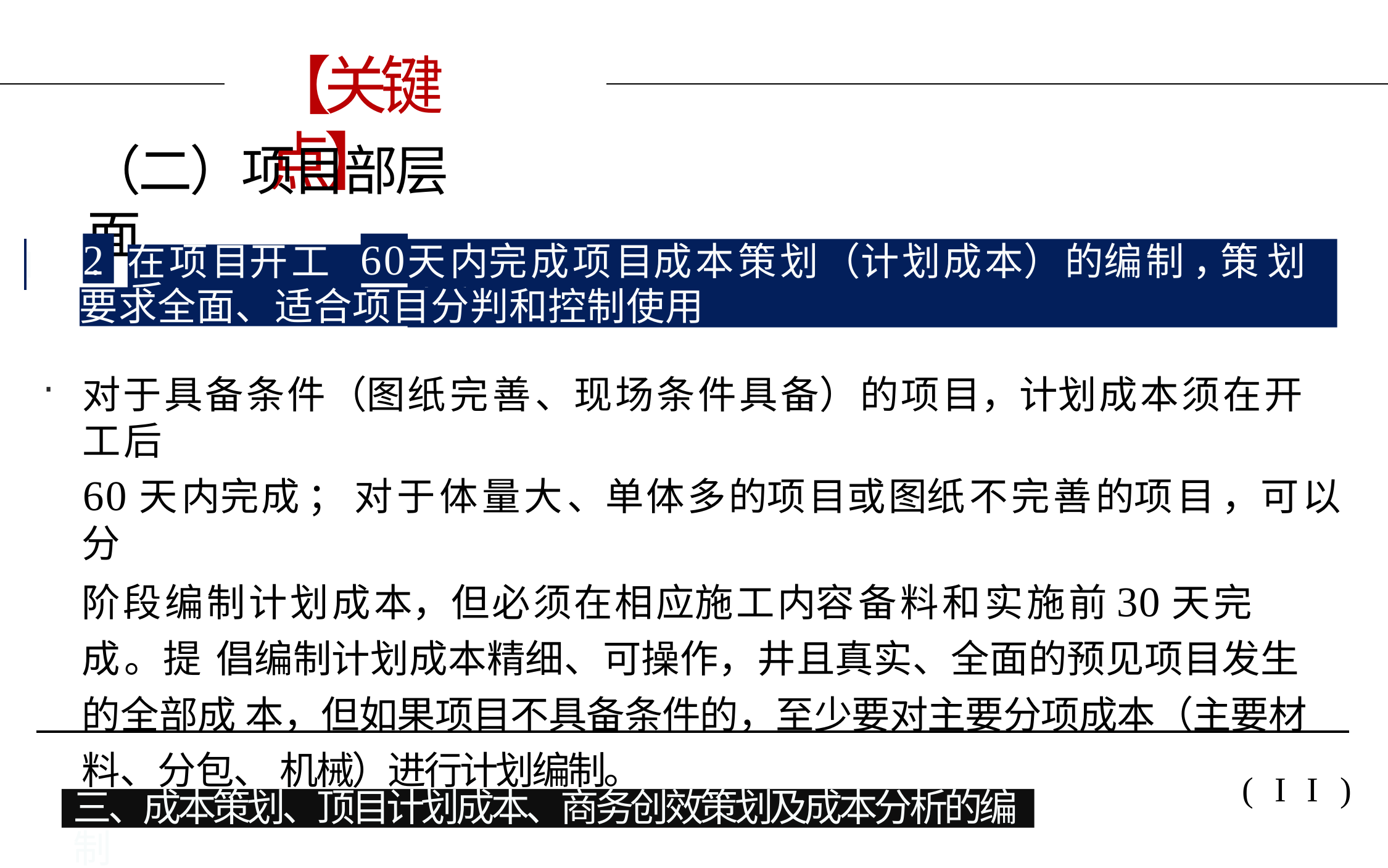

# 【关键点】

（二）项目部层面
2.
60

天内完成项目成本策划（计划成本）的编制，策 划内容I
I
在项目开工后
要求全面、适合项目分判和控制使用

对于具备条件（图纸完善、现场条件具备）的项目，计划成本须在开工后
60天内完成； 对于体量大、单体多的项目或图纸不完善的项目，可以分
阶段编制计划成本，但必须在相应施工内容备料和实施前30天完成。提 倡编制计划成本精细、可操作，井且真实、全面的预见项目发生的全部成 本，但如果项目不具备条件的，至少要对主要分项成本（主要材料、分包、 机械）进行计划编制。

(II)
三、成本策划、顶目计划成本、商务创效策划及成本分析的编制